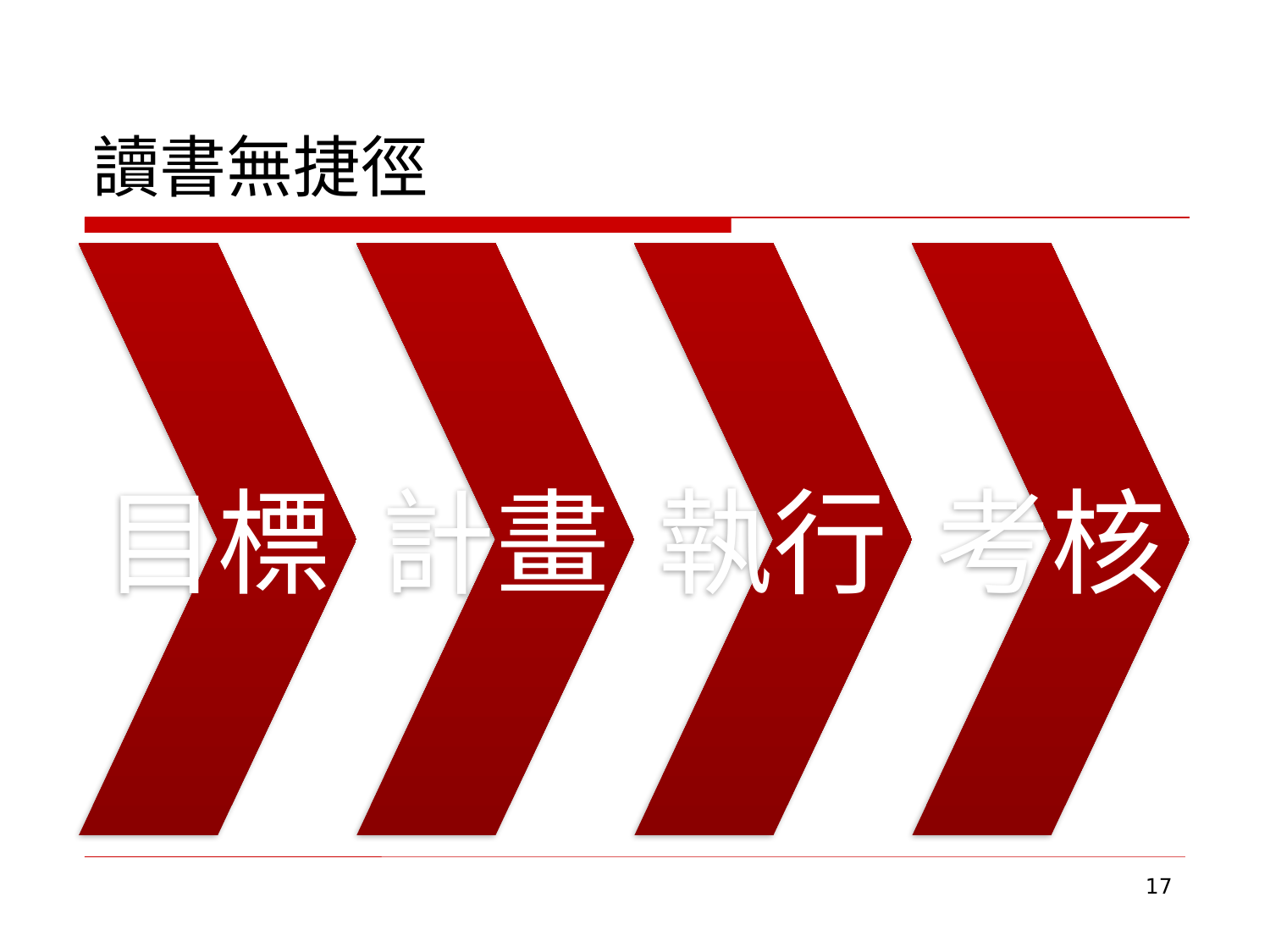

# 讀書無捷徑
目標
執行
考核
計畫
17